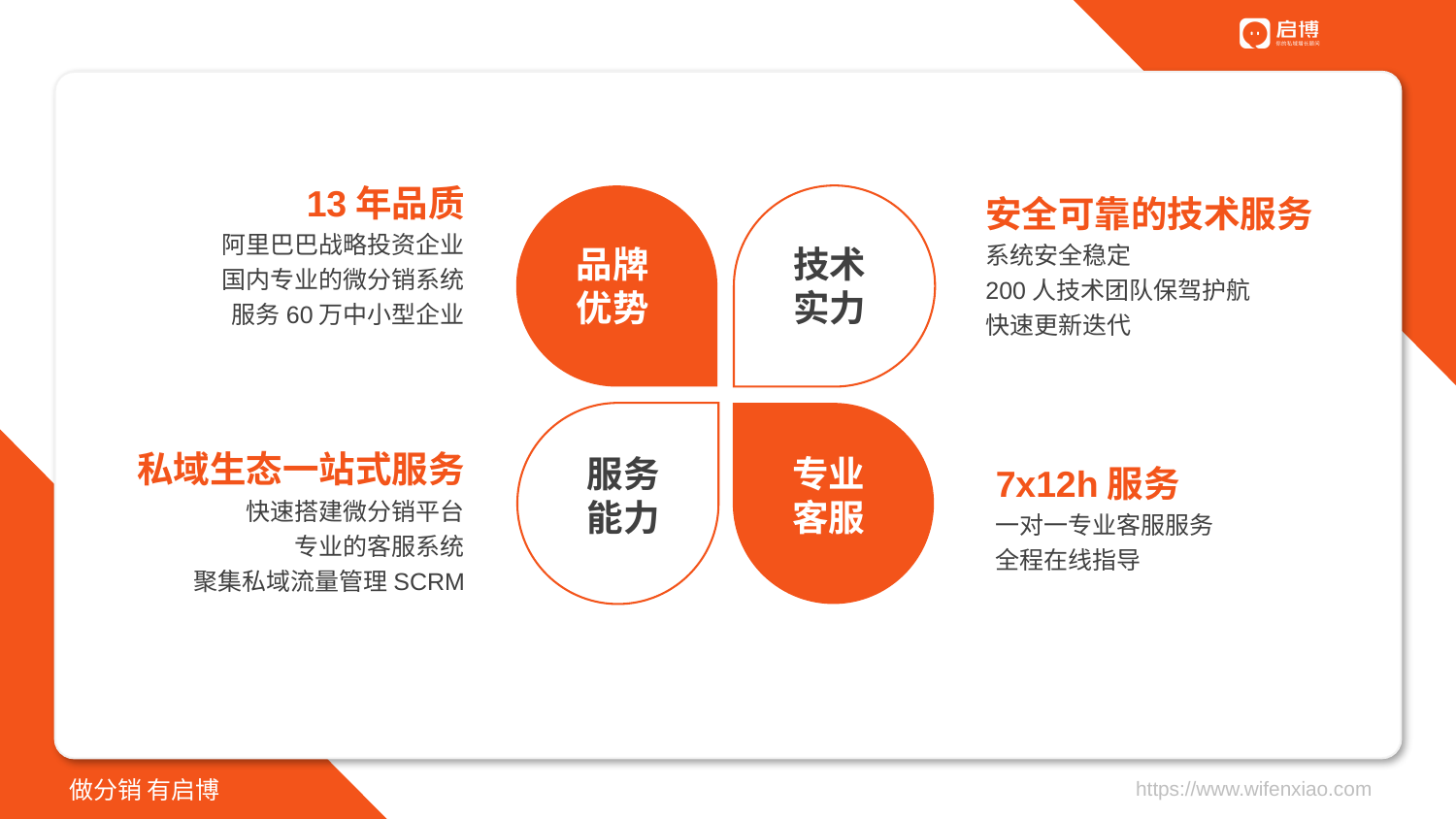

13年品质
阿里巴巴战略投资企业
国内专业的微分销系统
服务60万中小型企业
安全可靠的技术服务
系统安全稳定
200人技术团队保驾护航
快速更新迭代

品牌
优势
技术
实力

私域生态一站式服务
快速搭建微分销平台
专业的客服系统
聚集私域流量管理SCRM
服务
能力
专业
客服
7x12h服务
一对一专业客服服务
全程在线指导